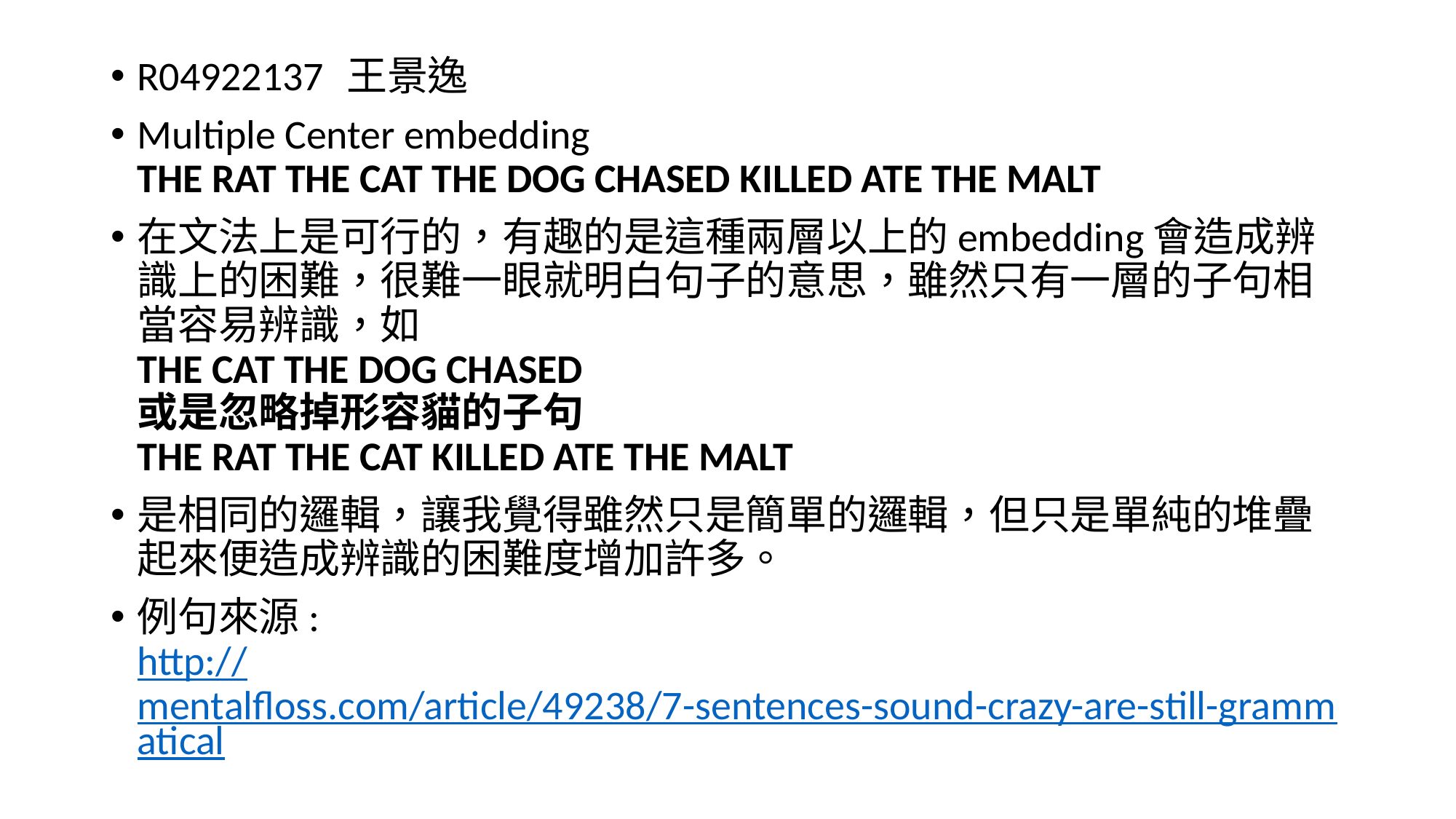

R04922137	王景逸
Multiple Center embedding
THE RAT THE CAT THE DOG CHASED KILLED ATE THE MALT
在文法上是可行的，有趣的是這種兩層以上的embedding會造成辨識上的困難，很難一眼就明白句子的意思，雖然只有一層的子句相當容易辨識，如
THE CAT THE DOG CHASED
或是忽略掉形容貓的子句
THE RAT THE CAT KILLED ATE THE MALT
是相同的邏輯，讓我覺得雖然只是簡單的邏輯，但只是單純的堆疊起來便造成辨識的困難度增加許多。
例句來源:
http://mentalfloss.com/article/49238/7-sentences-sound-crazy-are-still-grammatical